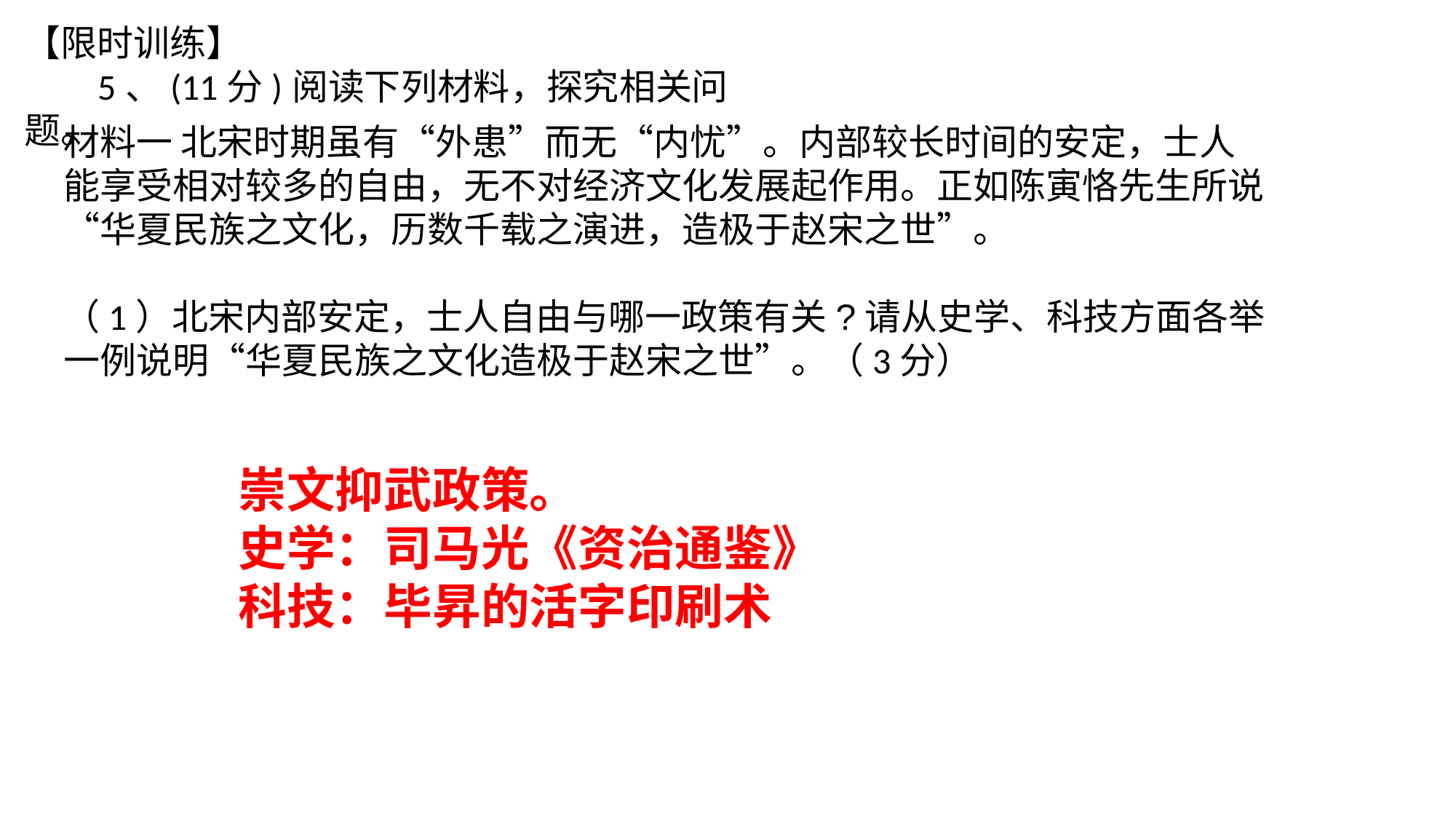

【限时训练】
         5、(11分)阅读下列材料，探究相关问题。
材料一 北宋时期虽有“外患”而无“内忧”。内部较长时间的安定，士人能享受相对较多的自由，无不对经济文化发展起作用。正如陈寅恪先生所说“华夏民族之文化，历数千载之演进，造极于赵宋之世”。
（1）北宋内部安定，士人自由与哪一政策有关?请从史学、科技方面各举一例说明“华夏民族之文化造极于赵宋之世”。（3分）
崇文抑武政策。
史学：司马光《资治通鉴》
科技：毕昇的活字印刷术